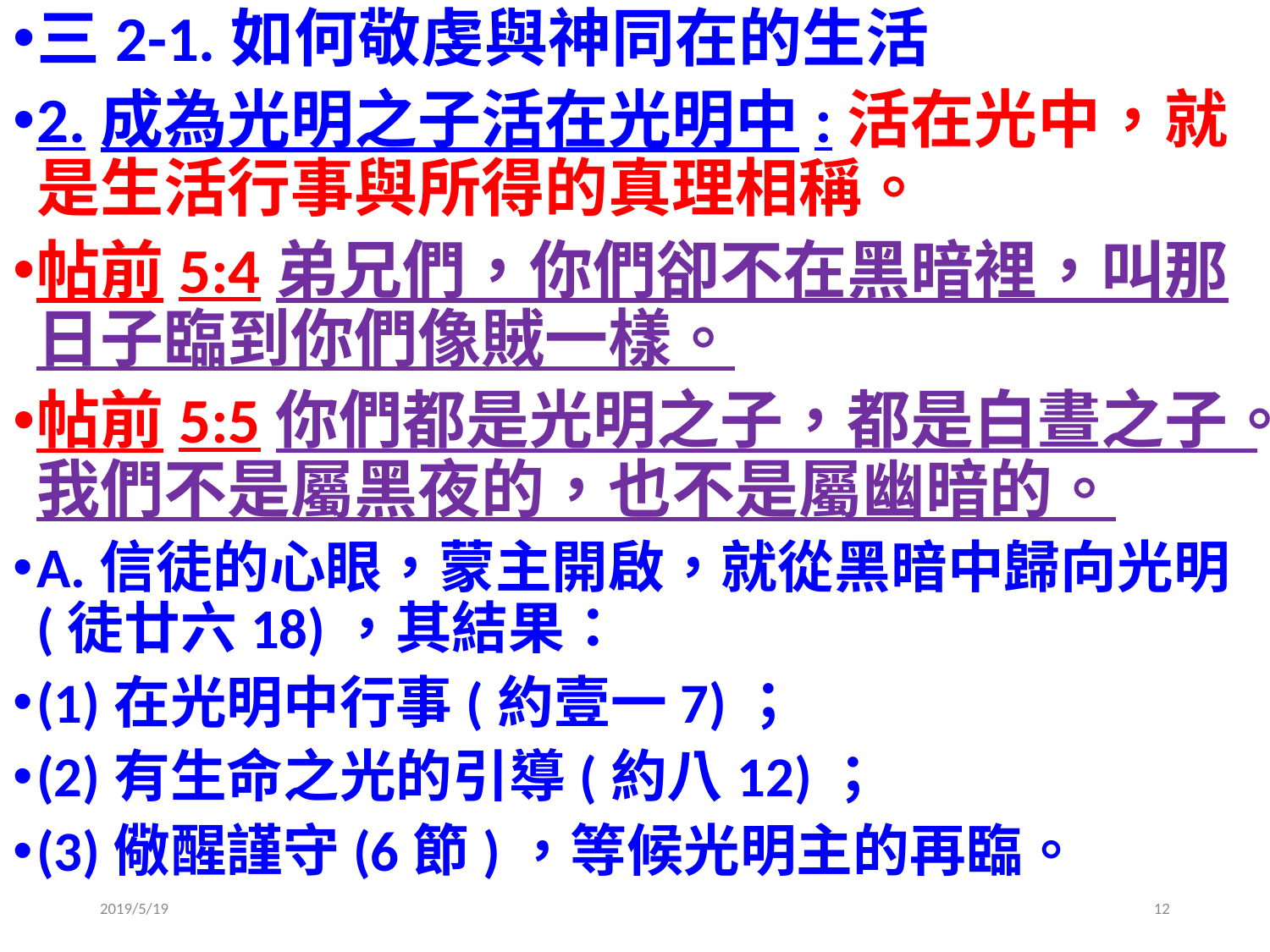

三2-1.如何敬虔與神同在的生活
2.成為光明之子活在光明中:活在光中，就是生活行事與所得的真理相稱。
帖前5:4弟兄們，你們卻不在黑暗裡，叫那日子臨到你們像賊一樣。
帖前5:5你們都是光明之子，都是白晝之子。我們不是屬黑夜的，也不是屬幽暗的。
A.信徒的心眼，蒙主開啟，就從黑暗中歸向光明(徒廿六18)，其結果：
(1)在光明中行事(約壹一7)；
(2)有生命之光的引導(約八12)；
(3)儆醒謹守(6節)，等候光明主的再臨。

2019/5/19
12